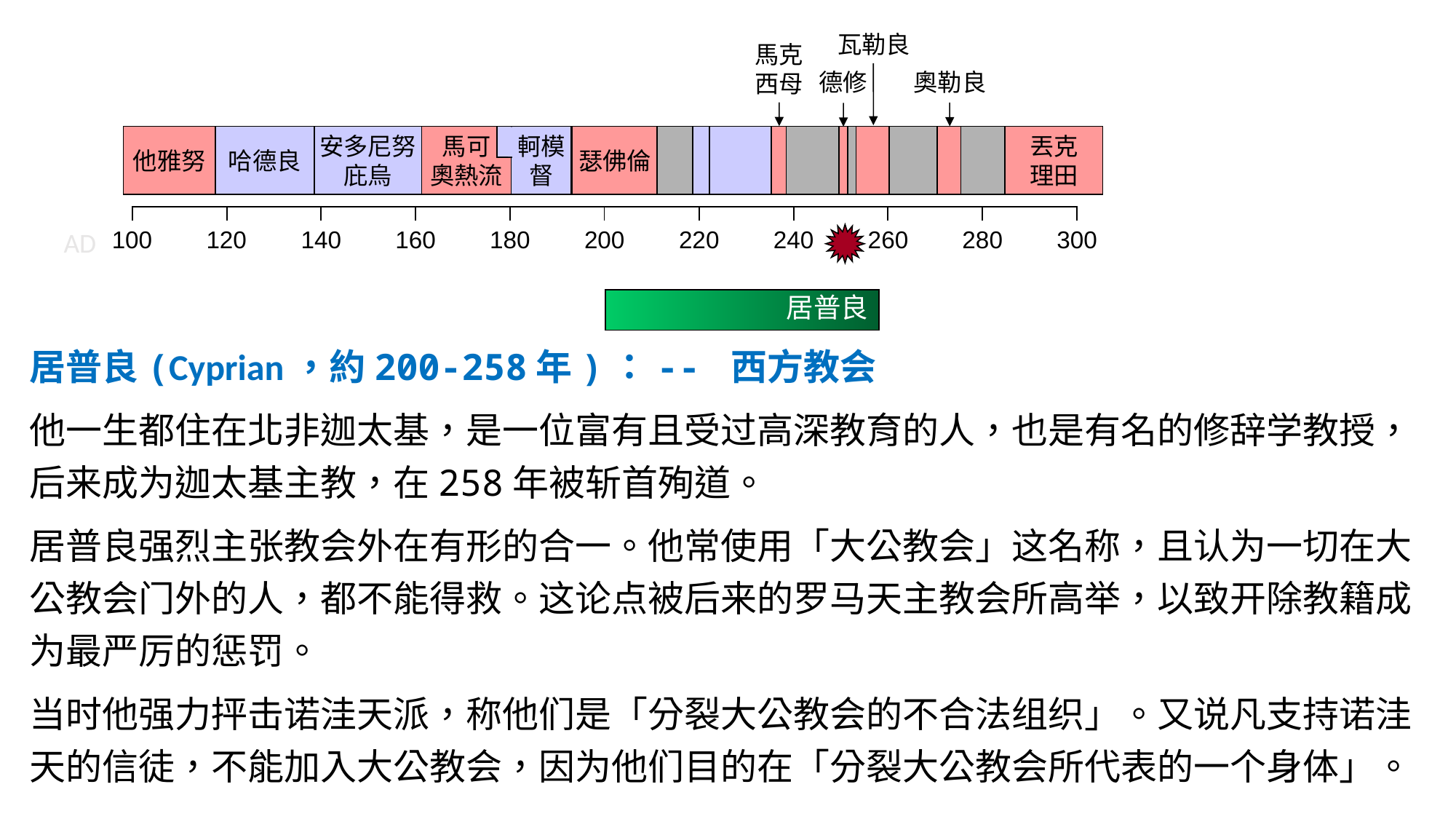

瓦勒良
馬克
西母
奧勒良
德修

他雅努
哈德良
安多尼努
庇烏
馬可
奧熱流
軻模
督

瑟佛倫

丟克
理田

|  |  |  |  |  |  |  |  |  |  |
| --- | --- | --- | --- | --- | --- | --- | --- | --- | --- |
AD
| 100 | 120 | 140 | 160 | 180 | 200 | 220 | 240 | 260 | 280 | 300 |
| --- | --- | --- | --- | --- | --- | --- | --- | --- | --- | --- |

居普良
居普良(Cyprian，約200-258年)：-- 西方教会
他一生都住在北非迦太基，是一位富有且受过高深教育的人，也是有名的修辞学教授，后来成为迦太基主教，在258年被斩首殉道。
居普良强烈主张教会外在有形的合一。他常使用「大公教会」这名称，且认为一切在大公教会门外的人，都不能得救。这论点被后来的罗马天主教会所高举，以致开除教籍成为最严厉的惩罚。
当时他强力抨击诺洼天派，称他们是「分裂大公教会的不合法组织」。又说凡支持诺洼天的信徒，不能加入大公教会，因为他们目的在「分裂大公教会所代表的一个身体」。